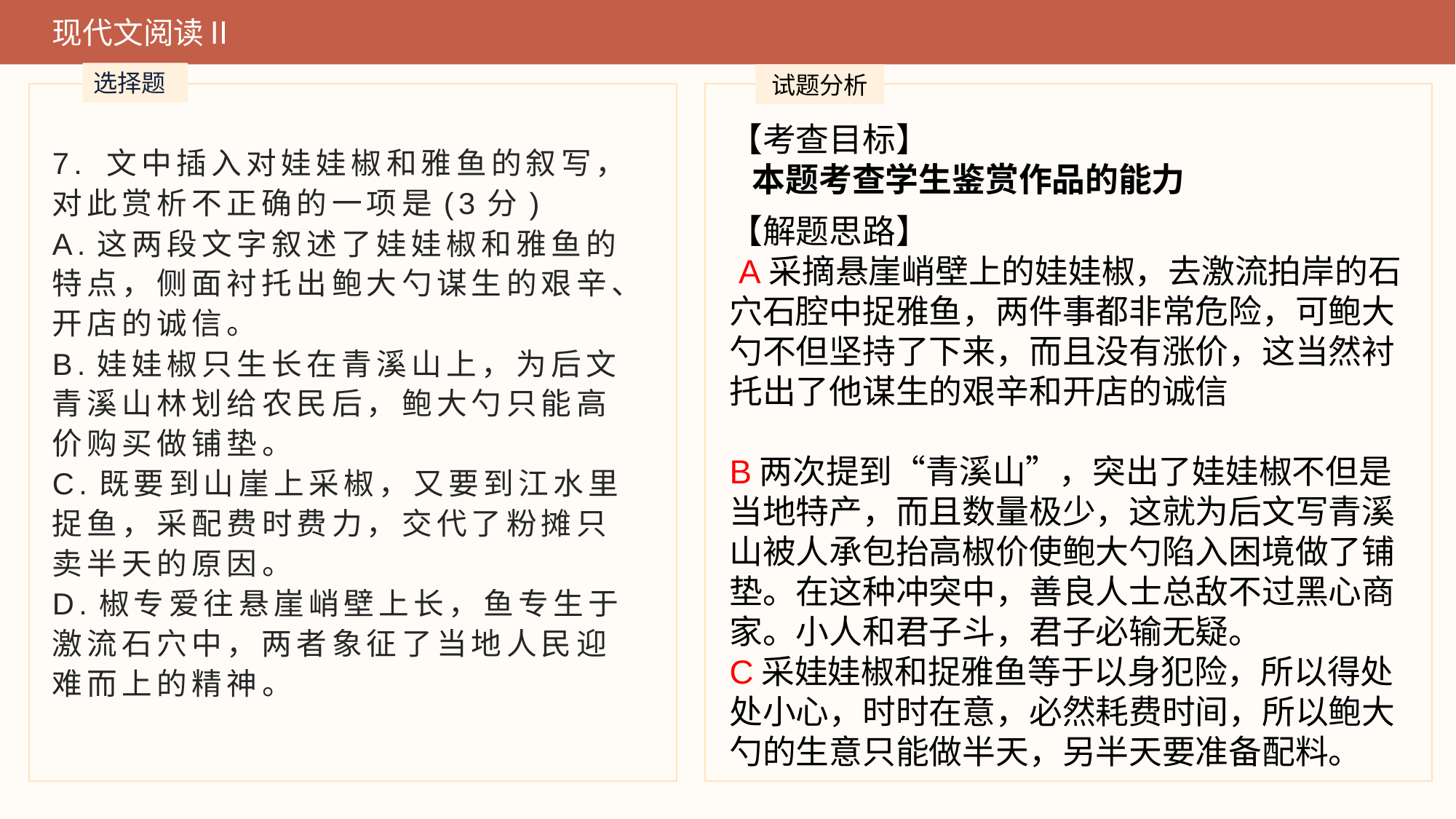

现代文阅读Ⅱ
选择题
试题分析

【考查目标】
  本题考查学生鉴赏作品的能力
7. 文中插入对娃娃椒和雅鱼的叙写，对此赏析不正确的一项是(3分)
A.这两段文字叙述了娃娃椒和雅鱼的特点，侧面衬托出鲍大勺谋生的艰辛、开店的诚信。
B.娃娃椒只生长在青溪山上，为后文青溪山林划给农民后，鲍大勺只能高价购买做铺垫。
C.既要到山崖上采椒，又要到江水里捉鱼，采配费时费力，交代了粉摊只卖半天的原因。
D.椒专爱往悬崖峭壁上长，鱼专生于激流石穴中，两者象征了当地人民迎难而上的精神。
【解题思路】
 A采摘悬崖峭壁上的娃娃椒，去激流拍岸的石穴石腔中捉雅鱼，两件事都非常危险，可鲍大勺不但坚持了下来，而且没有涨价，这当然衬托出了他谋生的艰辛和开店的诚信

B两次提到“青溪山”，突出了娃娃椒不但是当地特产，而且数量极少，这就为后文写青溪山被人承包抬高椒价使鲍大勺陷入困境做了铺垫。在这种冲突中，善良人士总敌不过黑心商家。小人和君子斗，君子必输无疑。
C采娃娃椒和捉雅鱼等于以身犯险，所以得处处小心，时时在意，必然耗费时间，所以鲍大勺的生意只能做半天，另半天要准备配料。